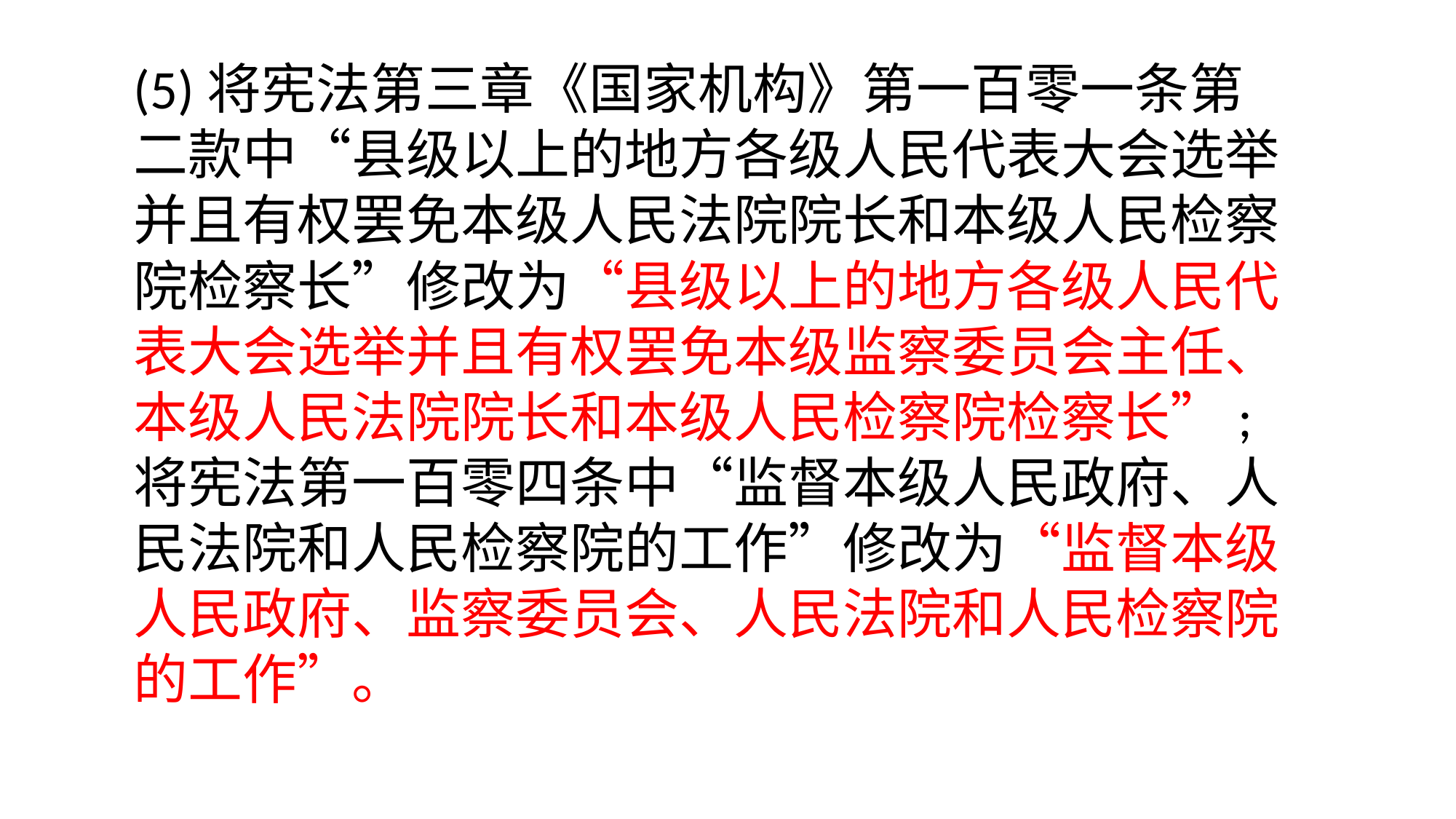

(5)将宪法第三章《国家机构》第一百零一条第二款中“县级以上的地方各级人民代表大会选举并且有权罢免本级人民法院院长和本级人民检察院检察长”修改为“县级以上的地方各级人民代表大会选举并且有权罢免本级监察委员会主任、本级人民法院院长和本级人民检察院检察长”;将宪法第一百零四条中“监督本级人民政府、人民法院和人民检察院的工作”修改为“监督本级人民政府、监察委员会、人民法院和人民检察院的工作”。